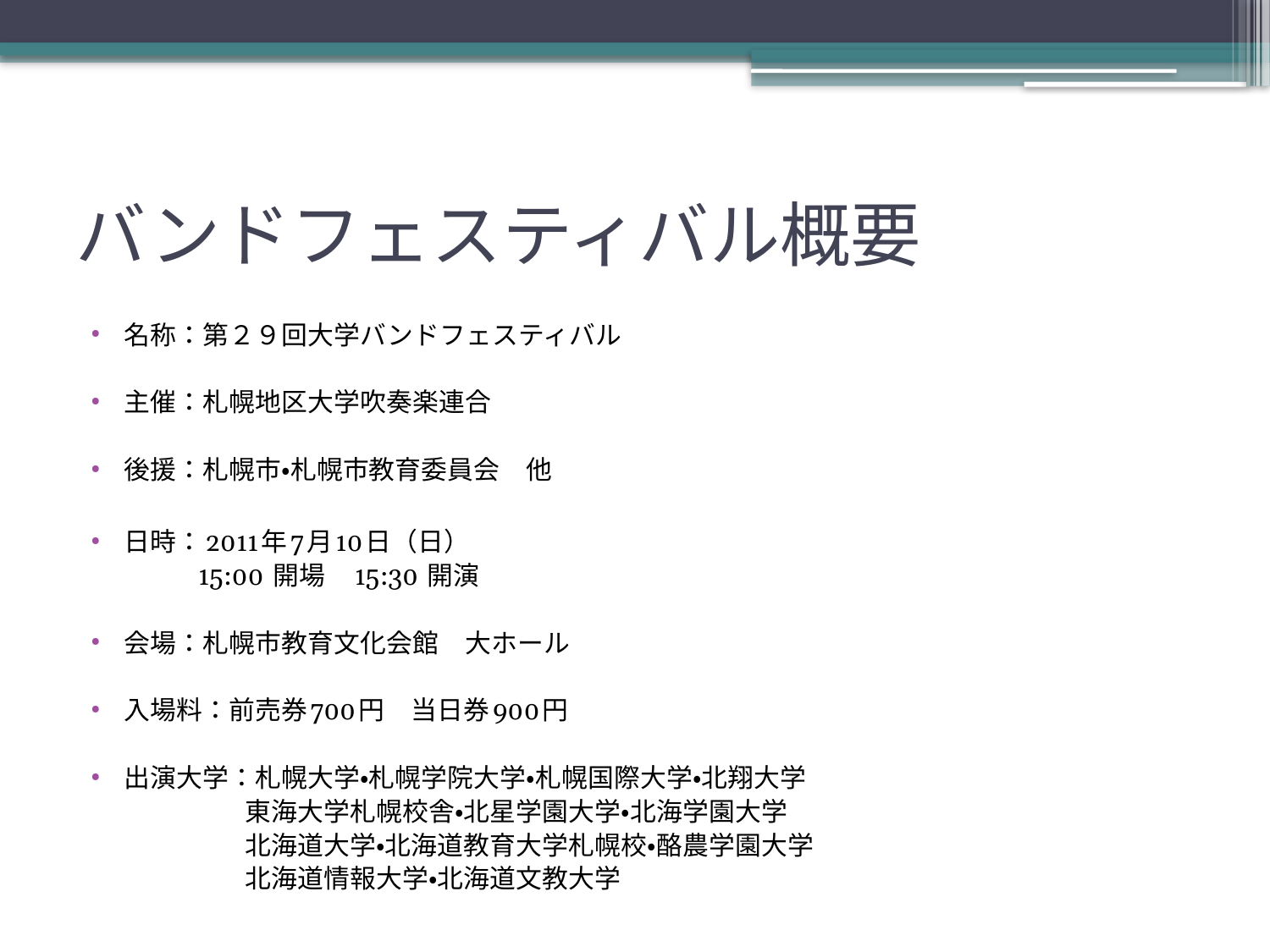

# バンドフェスティバル概要
名称：第２９回大学バンドフェスティバル

主催：札幌地区大学吹奏楽連合

後援：札幌市・札幌市教育委員会　他

日時：2011年7月10日（日）
　　　　15:00 開場　15:30 開演

会場：札幌市教育文化会館　大ホール

入場料：前売券700円　当日券900円

出演大学：札幌大学・札幌学院大学・札幌国際大学・北翔大学
　　　　　    東海大学札幌校舎・北星学園大学・北海学園大学
　　　　　    北海道大学・北海道教育大学札幌校・酪農学園大学
　　　　　    北海道情報大学・北海道文教大学